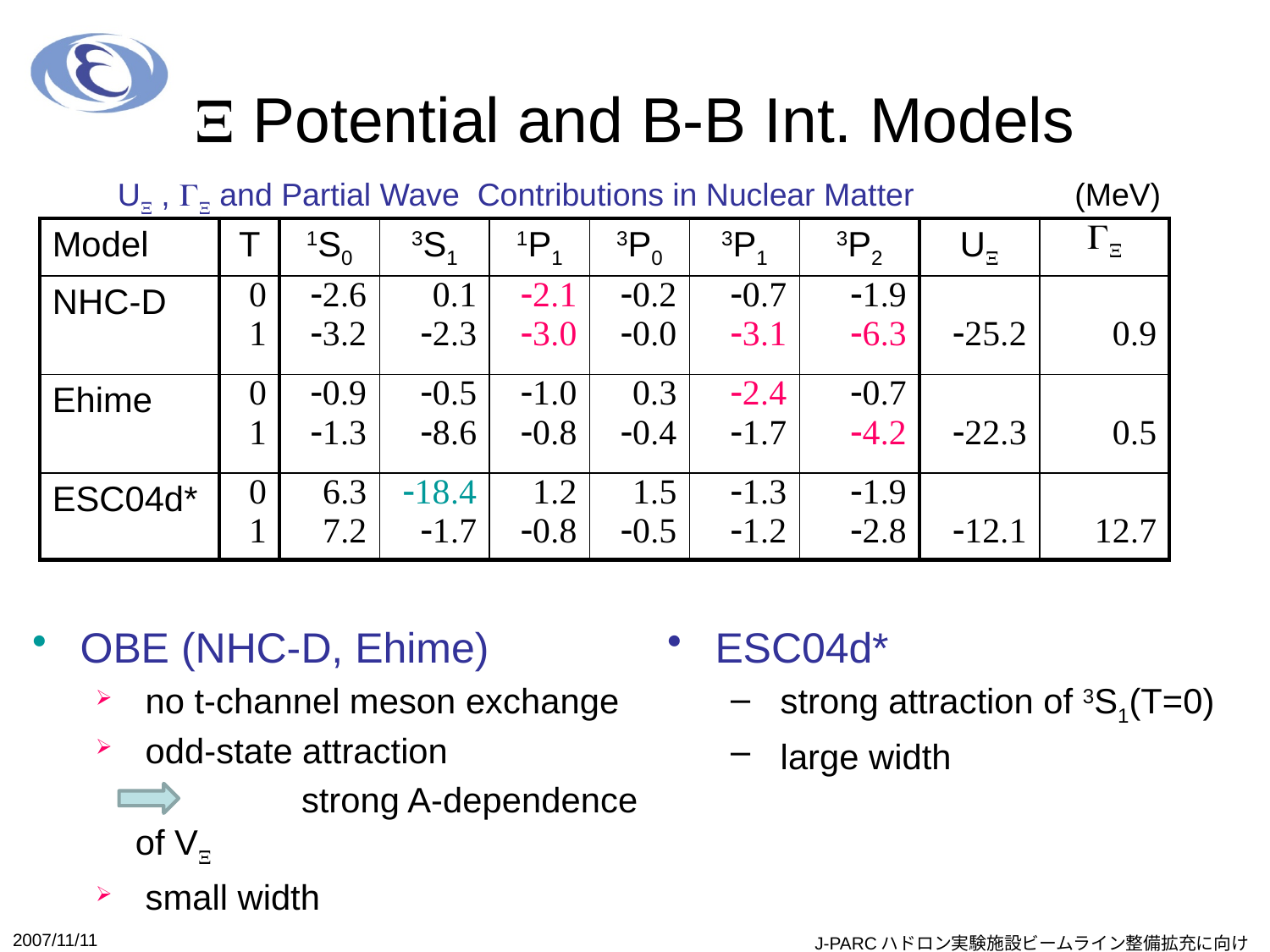

# Ξ Potential and B-B Int. Models
UΞ , ΓΞ and Partial Wave  Contributions in Nuclear Matter
(MeV)
| Model | T | 1S0 | 3S1 | 1P1 | 3P0 | 3P1 | 3P2 | UΞ | ΓΞ |
| --- | --- | --- | --- | --- | --- | --- | --- | --- | --- |
| NHC-D | 0 1 | −2.6 −3.2 | 0.1 −2.3 | −2.1 −3.0 | −0.2 −0.0 | −0.7 −3.1 | −1.9 −6.3 | −25.2 | 0.9 |
| Ehime | 0 1 | −0.9 −1.3 | −0.5 −8.6 | −1.0 −0.8 | 0.3 −0.4 | −2.4 −1.7 | −0.7 −4.2 | −22.3 | 0.5 |
| ESC04d\* | 0 1 | 6.3 7.2 | −18.4 −1.7 | 1.2 −0.8 | 1.5 −0.5 | −1.3 −1.2 | −1.9 −2.8 | −12.1 | 12.7 |
OBE (NHC-D, Ehime)
 no t-channel meson exchange
 odd-state attraction
		    strong A-dependence of VΞ
 small width
ESC04d*
 strong attraction of 3S1(T=0)
 large width

2007/11/11
J-PARCハドロン実験施設ビームライン整備拡充に向けて